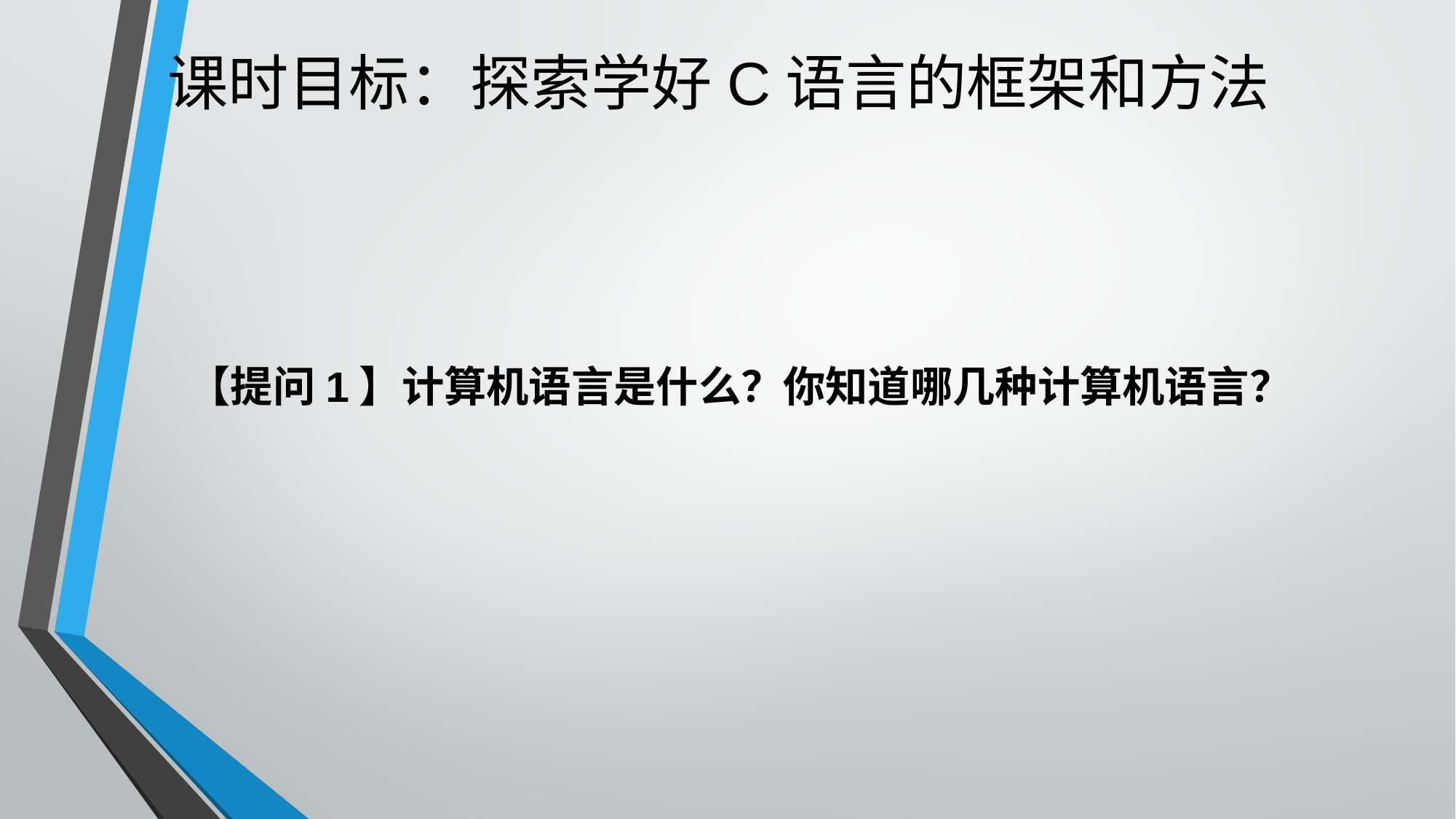

# 课时目标：探索学好C语言的框架和方法
【提问1】计算机语言是什么？你知道哪几种计算机语言？